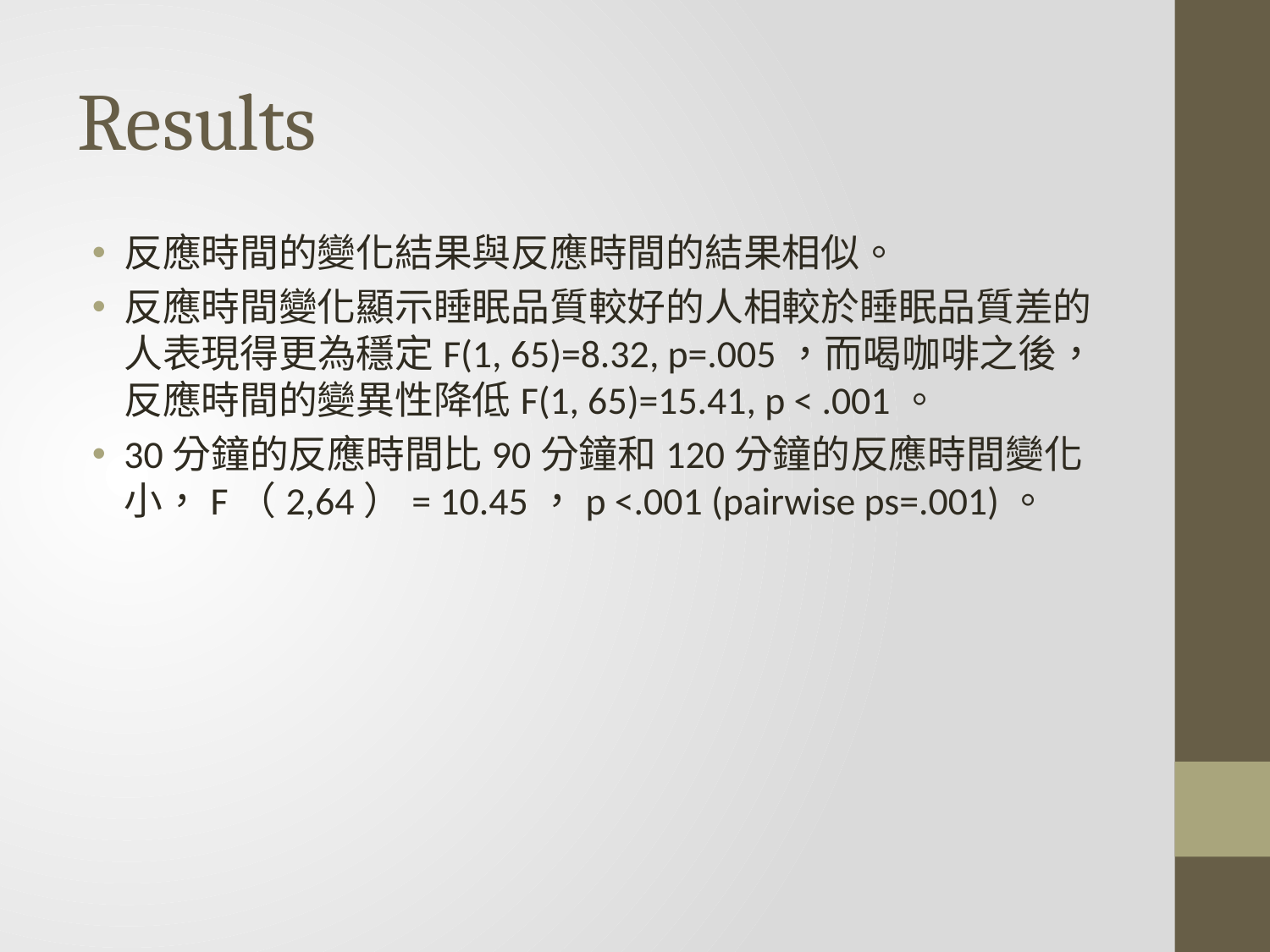

# Results
反應時間的變化結果與反應時間的結果相似。
反應時間變化顯示睡眠品質較好的人相較於睡眠品質差的人表現得更為穩定F(1, 65)=8.32, p=.005，而喝咖啡之後，反應時間的變異性降低F(1, 65)=15.41, p < .001。
30分鐘的反應時間比90分鐘和120分鐘的反應時間變化小，F（2,64）= 10.45，p <.001 (pairwise ps=.001)。